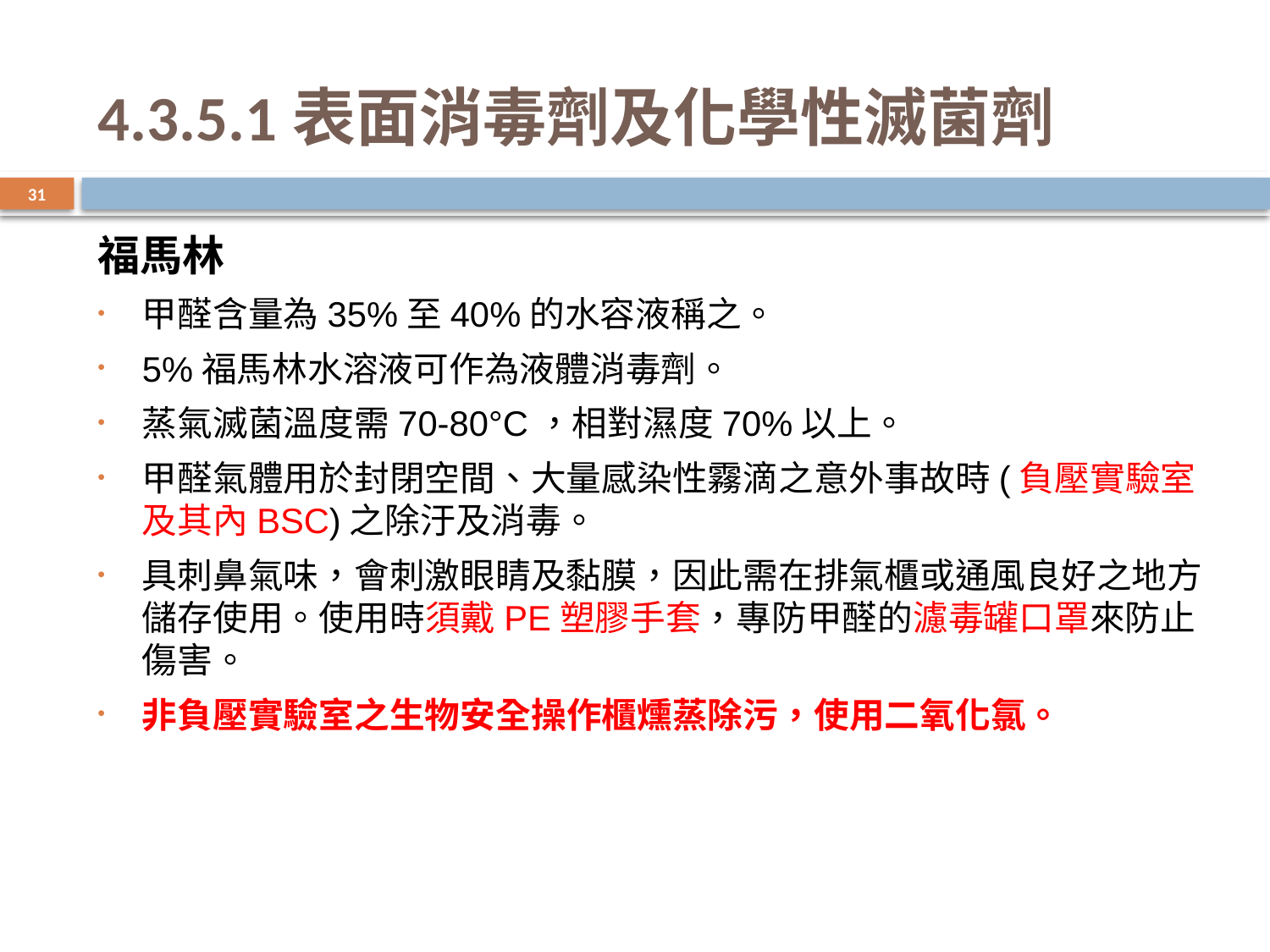

# 4.3.5.1表面消毒劑及化學性滅菌劑
31
福馬林
甲醛含量為35%至40%的水容液稱之。
5%福馬林水溶液可作為液體消毒劑。
蒸氣滅菌溫度需70-80°C，相對濕度70%以上。
甲醛氣體用於封閉空間、大量感染性霧滴之意外事故時(負壓實驗室及其內BSC)之除汙及消毒。
具刺鼻氣味，會刺激眼睛及黏膜，因此需在排氣櫃或通風良好之地方儲存使用。使用時須戴PE塑膠手套，專防甲醛的濾毒罐口罩來防止傷害。
非負壓實驗室之生物安全操作櫃燻蒸除污，使用二氧化氯。